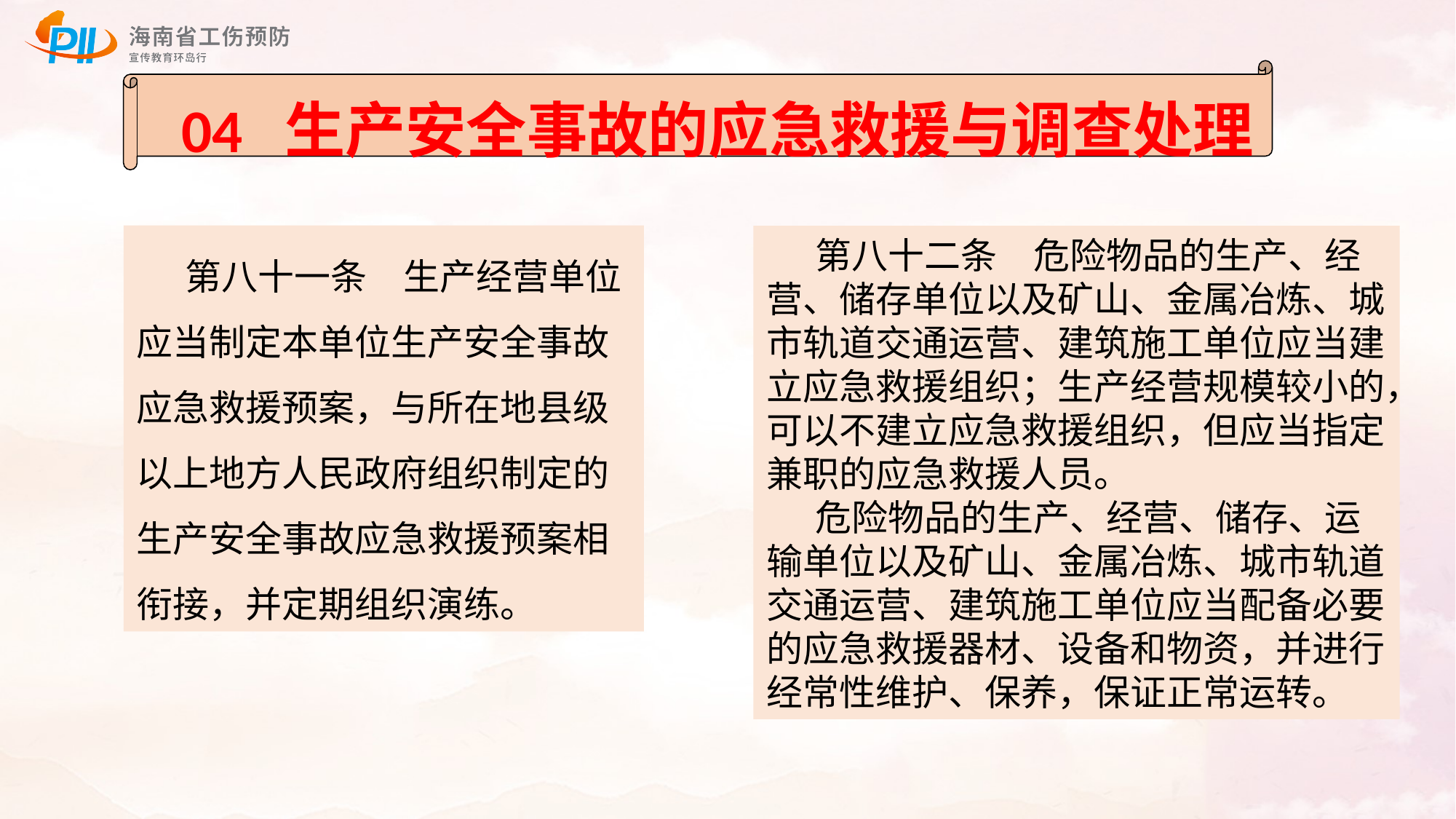

04  生产安全事故的应急救援与调查处理
第八十一条　生产经营单位应当制定本单位生产安全事故应急救援预案，与所在地县级以上地方人民政府组织制定的生产安全事故应急救援预案相衔接，并定期组织演练。
第八十二条　危险物品的生产、经营、储存单位以及矿山、金属冶炼、城市轨道交通运营、建筑施工单位应当建立应急救援组织；生产经营规模较小的，可以不建立应急救援组织，但应当指定兼职的应急救援人员。
危险物品的生产、经营、储存、运输单位以及矿山、金属冶炼、城市轨道交通运营、建筑施工单位应当配备必要的应急救援器材、设备和物资，并进行经常性维护、保养，保证正常运转。